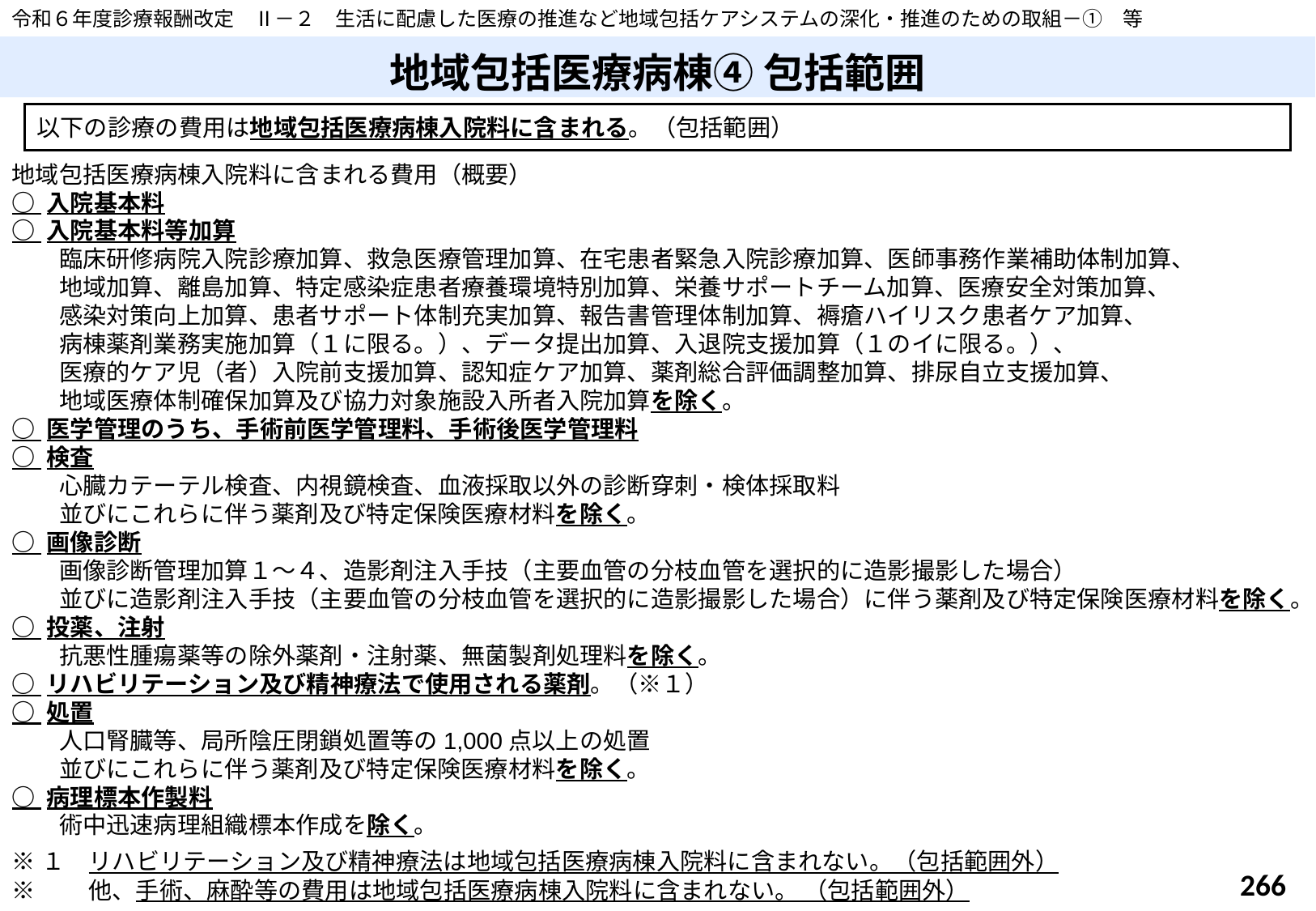

令和６年度診療報酬改定　Ⅱ－２　生活に配慮した医療の推進など地域包括ケアシステムの深化・推進のための取組－①　等
地域包括医療病棟④ 包括範囲
以下の診療の費用は地域包括医療病棟入院料に含まれる。（包括範囲）
地域包括医療病棟入院料に含まれる費用（概要）
○ 入院基本料
○ 入院基本料等加算
臨床研修病院入院診療加算、救急医療管理加算、在宅患者緊急入院診療加算、医師事務作業補助体制加算、
地域加算、離島加算、特定感染症患者療養環境特別加算、栄養サポートチーム加算、医療安全対策加算、
感染対策向上加算、患者サポート体制充実加算、報告書管理体制加算、褥瘡ハイリスク患者ケア加算、
病棟薬剤業務実施加算（１に限る。）、データ提出加算、入退院支援加算（１のイに限る。）、
医療的ケア児（者）入院前支援加算、認知症ケア加算、薬剤総合評価調整加算、排尿自立支援加算、
地域医療体制確保加算及び協力対象施設入所者入院加算を除く。
○ 医学管理のうち、手術前医学管理料、手術後医学管理料
○ 検査
心臓カテーテル検査、内視鏡検査、血液採取以外の診断穿刺・検体採取料
並びにこれらに伴う薬剤及び特定保険医療材料を除く。
○ 画像診断
画像診断管理加算１～４、造影剤注入手技（主要血管の分枝血管を選択的に造影撮影した場合）
並びに造影剤注入手技（主要血管の分枝血管を選択的に造影撮影した場合）に伴う薬剤及び特定保険医療材料を除く。
○ 投薬、注射
抗悪性腫瘍薬等の除外薬剤・注射薬、無菌製剤処理料を除く。
○ リハビリテーション及び精神療法で使用される薬剤。（※１）
○ 処置
人口腎臓等、局所陰圧閉鎖処置等の1,000点以上の処置
並びにこれらに伴う薬剤及び特定保険医療材料を除く。
○ 病理標本作製料
術中迅速病理組織標本作成を除く。

※１　リハビリテーション及び精神療法は地域包括医療病棟入院料に含まれない。（包括範囲外）
※　　他、手術、麻酔等の費用は地域包括医療病棟入院料に含まれない。 （包括範囲外）

266